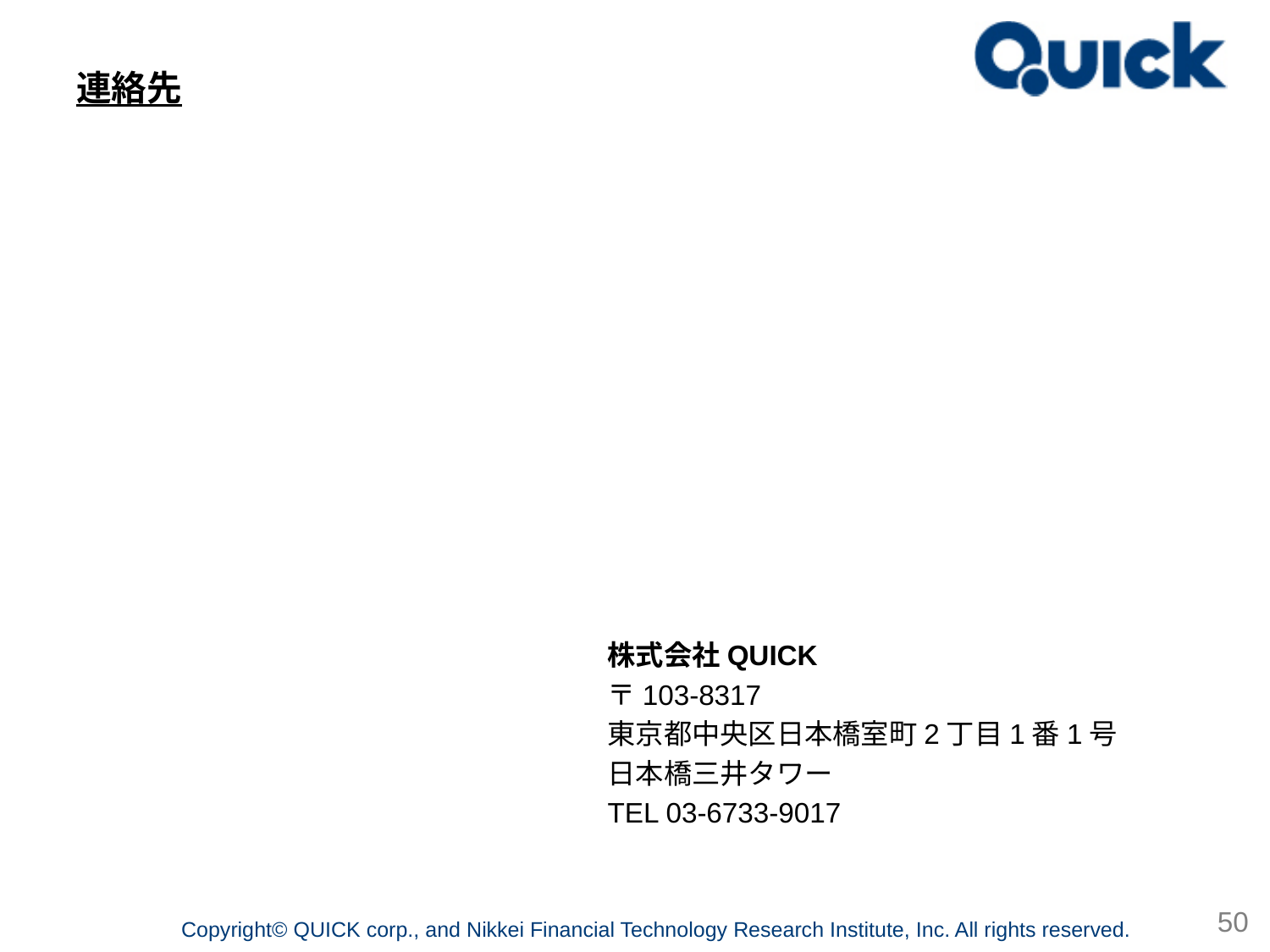

# 連絡先
株式会社QUICK
〒103-8317
東京都中央区日本橋室町2丁目1番1号
日本橋三井タワー
TEL 03-6733-9017
50